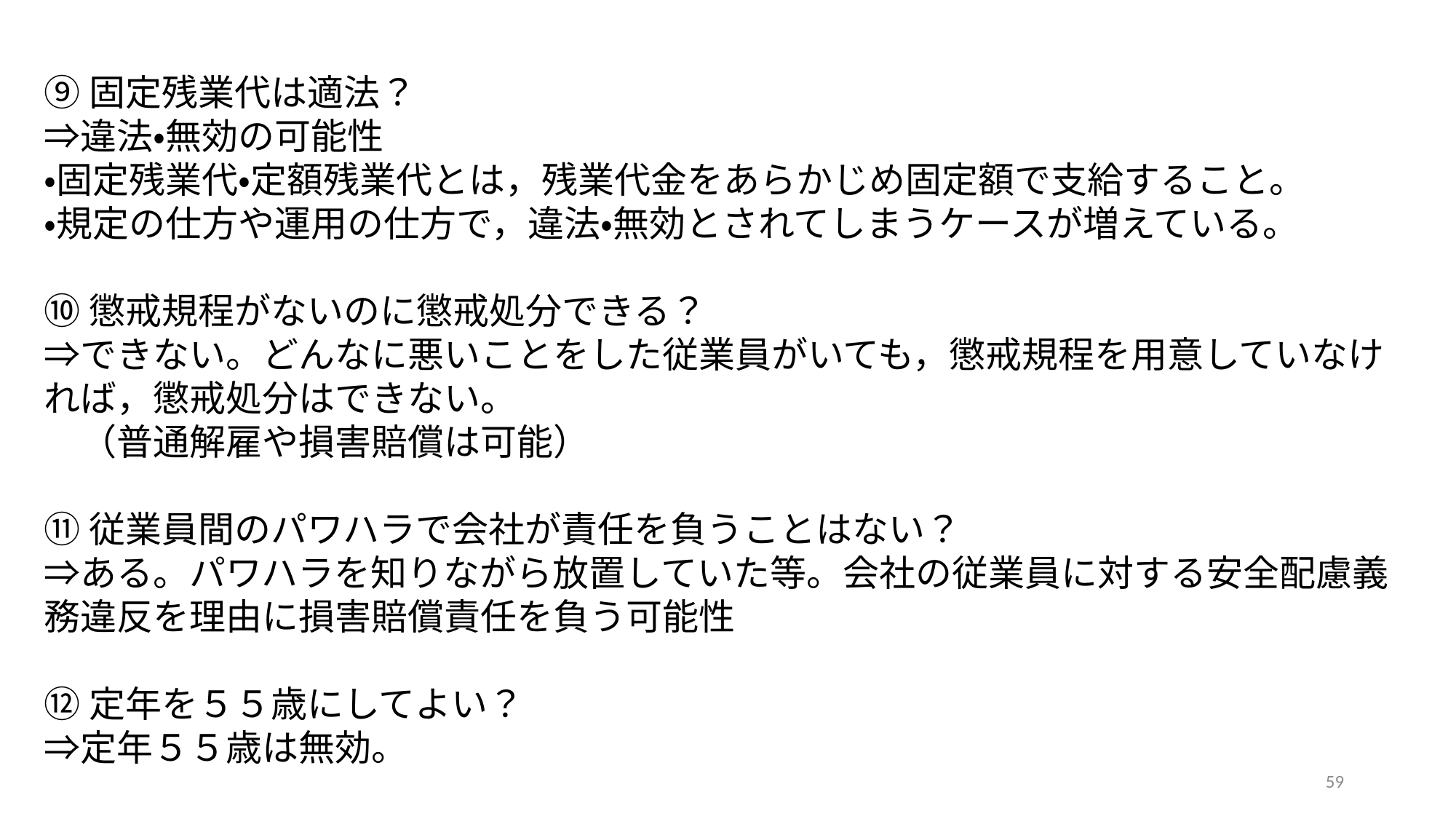

⑨固定残業代は適法？
⇒違法・無効の可能性
・固定残業代・定額残業代とは，残業代金をあらかじめ固定額で支給すること。
・規定の仕方や運用の仕方で，違法・無効とされてしまうケースが増えている。
⑩懲戒規程がないのに懲戒処分できる？
⇒できない。どんなに悪いことをした従業員がいても，懲戒規程を用意していなければ，懲戒処分はできない。
　（普通解雇や損害賠償は可能）
⑪従業員間のパワハラで会社が責任を負うことはない？
⇒ある。パワハラを知りながら放置していた等。会社の従業員に対する安全配慮義務違反を理由に損害賠償責任を負う可能性
⑫定年を５５歳にしてよい？
⇒定年５５歳は無効。

59